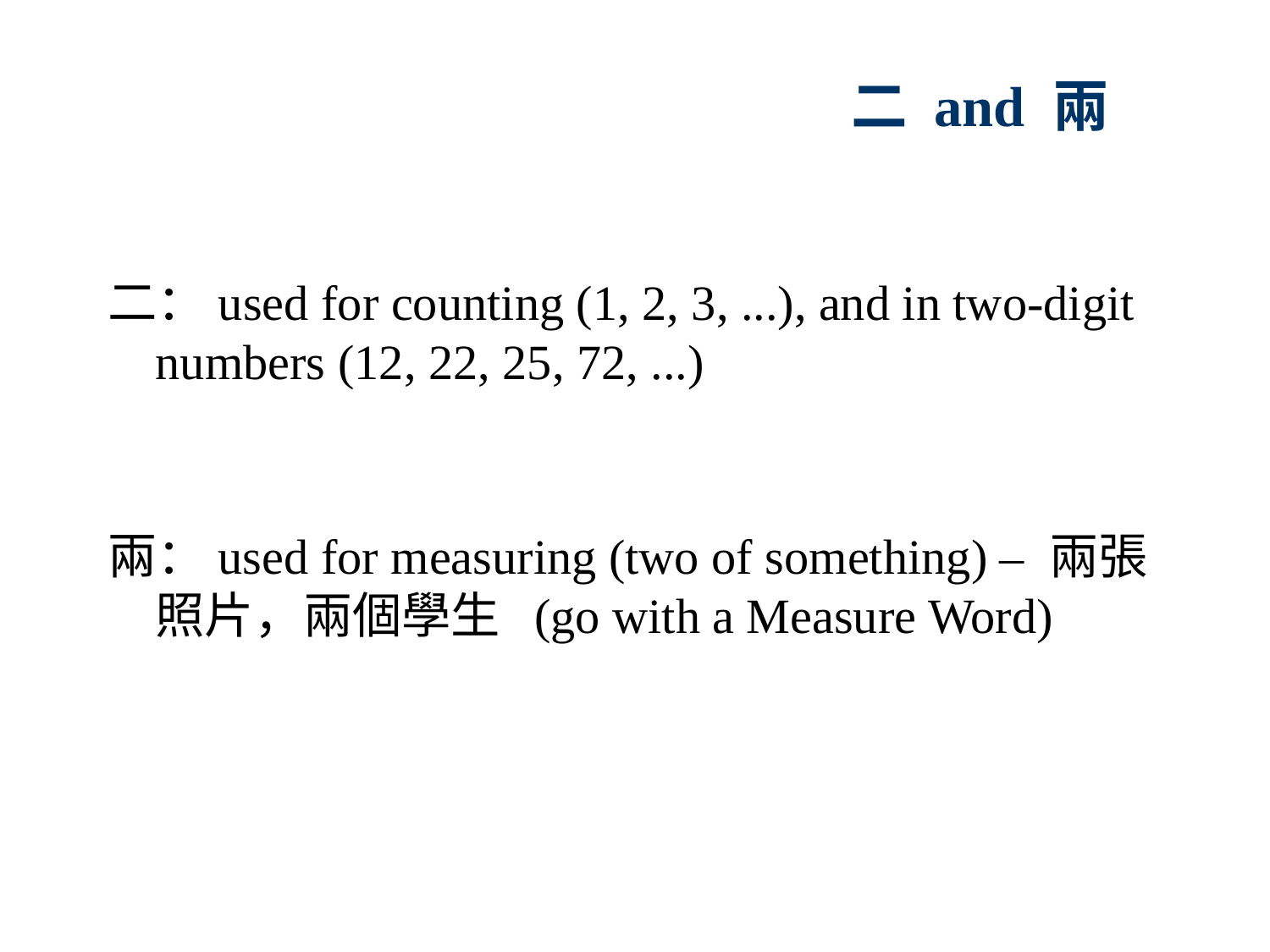

# 二 and 兩
二：used for counting (1, 2, 3, ...), and in two-digit numbers (12, 22, 25, 72, ...)

兩：used for measuring (two of something) – 兩張照片，兩個學生  (go with a Measure Word)